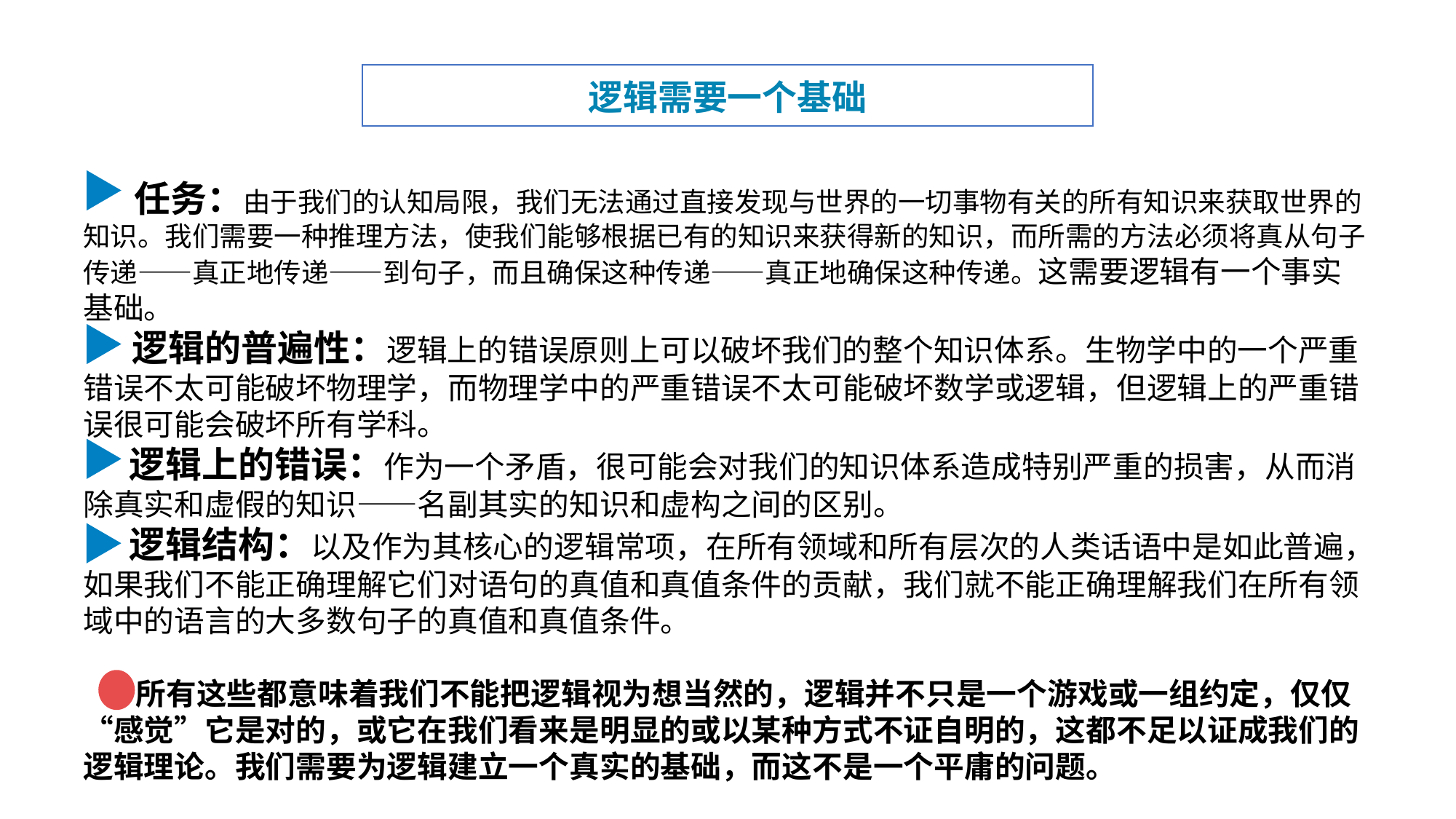

逻辑需要一个基础
  任务：由于我们的认知局限，我们无法通过直接发现与世界的一切事物有关的所有知识来获取世界的知识。我们需要一种推理方法，使我们能够根据已有的知识来获得新的知识，而所需的方法必须将真从句子传递——真正地传递——到句子，而且确保这种传递——真正地确保这种传递。这需要逻辑有一个事实基础。
 逻辑的普遍性：逻辑上的错误原则上可以破坏我们的整个知识体系。生物学中的一个严重错误不太可能破坏物理学，而物理学中的严重错误不太可能破坏数学或逻辑，但逻辑上的严重错误很可能会破坏所有学科。
 逻辑上的错误：作为一个矛盾，很可能会对我们的知识体系造成特别严重的损害，从而消除真实和虚假的知识——名副其实的知识和虚构之间的区别。
 逻辑结构：以及作为其核心的逻辑常项，在所有领域和所有层次的人类话语中是如此普遍，如果我们不能正确理解它们对语句的真值和真值条件的贡献，我们就不能正确理解我们在所有领域中的语言的大多数句子的真值和真值条件。

  所有这些都意味着我们不能把逻辑视为想当然的，逻辑并不只是一个游戏或一组约定，仅仅“感觉”它是对的，或它在我们看来是明显的或以某种方式不证自明的，这都不足以证成我们的逻辑理论。我们需要为逻辑建立一个真实的基础，而这不是一个平庸的问题。